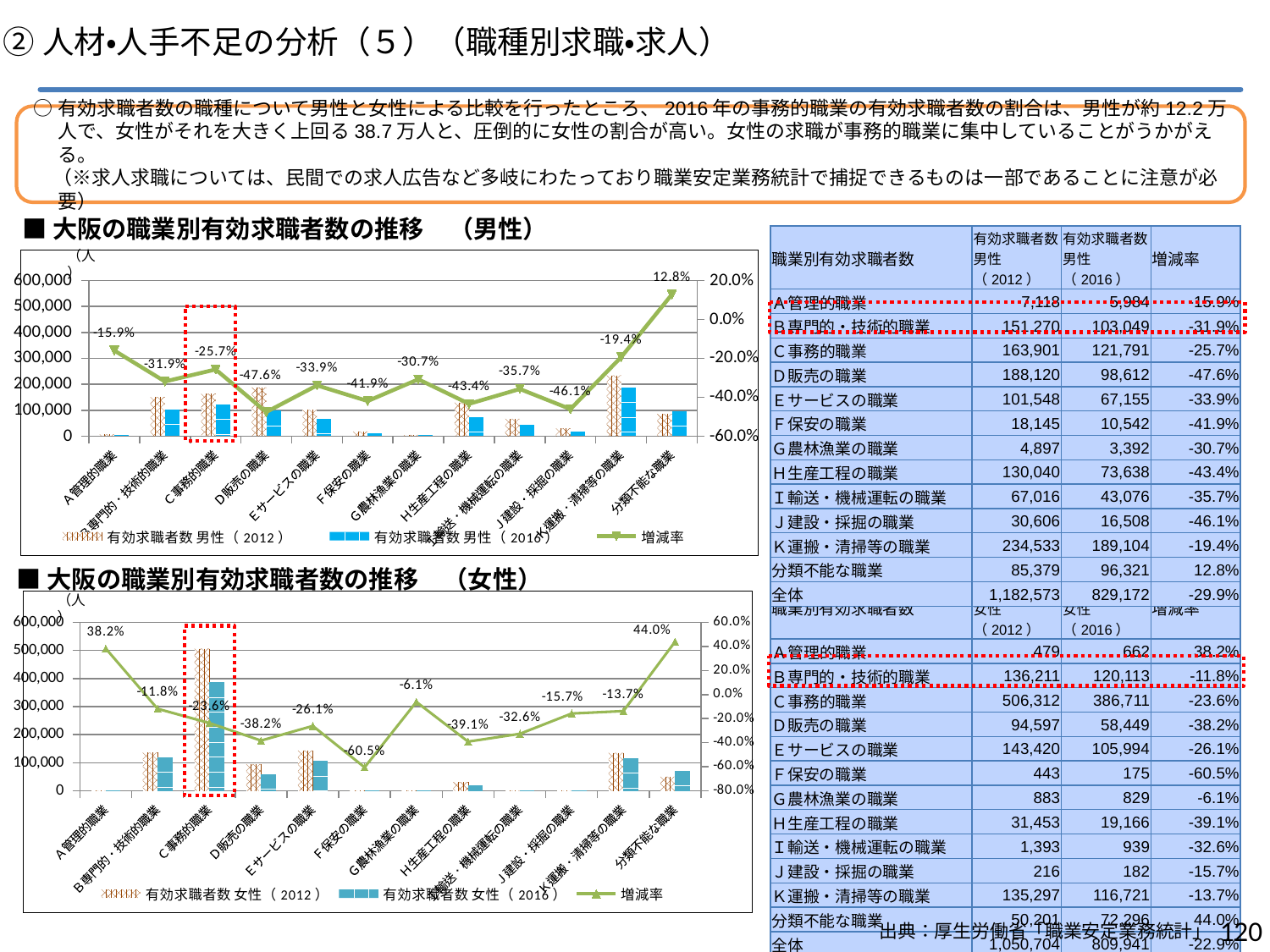

②人材・人手不足の分析（５）（職種別求職・求人）
○有効求職者数の職種について男性と女性による比較を行ったところ、2016年の事務的職業の有効求職者数の割合は、男性が約12.2万人で、女性がそれを大きく上回る38.7万人と、圧倒的に女性の割合が高い。女性の求職が事務的職業に集中していることがうかがえる。
　（※求人求職については、民間での求人広告など多岐にわたっており職業安定業務統計で捕捉できるものは一部であることに注意が必要）
■大阪の職業別有効求職者数の推移　（男性）
| 職業別有効求職者数 | 有効求職者数 男性（2012） | 有効求職者数 男性（2016） | 増減率 |
| --- | --- | --- | --- |
| Ａ管理的職業 | 7,118 | 5,984 | -15.9% |
| Ｂ専門的・技術的職業 | 151,270 | 103,049 | -31.9% |
| Ｃ事務的職業 | 163,901 | 121,791 | -25.7% |
| Ｄ販売の職業 | 188,120 | 98,612 | -47.6% |
| Ｅサービスの職業 | 101,548 | 67,155 | -33.9% |
| Ｆ保安の職業 | 18,145 | 10,542 | -41.9% |
| Ｇ農林漁業の職業 | 4,897 | 3,392 | -30.7% |
| Ｈ生産工程の職業 | 130,040 | 73,638 | -43.4% |
| Ｉ輸送・機械運転の職業 | 67,016 | 43,076 | -35.7% |
| Ｊ建設・採掘の職業 | 30,606 | 16,508 | -46.1% |
| Ｋ運搬・清掃等の職業 | 234,533 | 189,104 | -19.4% |
| 分類不能な職業 | 85,379 | 96,321 | 12.8% |
| 全体 | 1,182,573 | 829,172 | -29.9% |
（人）

### Chart

| Category | 有効求職者数 男性（2012） | 有効求職者数 男性（2016） | 増減率 |
|---|---|---|---|
| Ａ管理的職業 | 7118.0 | 5984.0 | -0.15931441416128145 |
| Ｂ専門的・技術的職業 | 151270.0 | 103049.0 | -0.3187743769418924 |
| Ｃ事務的職業 | 163901.0 | 121791.0 | -0.2569233866785438 |
| Ｄ販売の職業 | 188120.0 | 98612.0 | -0.4758026791409743 |
| Ｅサービスの職業 | 101548.0 | 67155.0 | -0.33868712333083906 |
| Ｆ保安の職業 | 18145.0 | 10542.0 | -0.41901350234224344 |
| Ｇ農林漁業の職業 | 4897.0 | 3392.0 | -0.30733101899121906 |
| Ｈ生産工程の職業 | 130040.0 | 73638.0 | -0.4337280836665644 |
| Ｉ輸送・機械運転の職業 | 67016.0 | 43076.0 | -0.3572281246269548 |
| Ｊ建設・採掘の職業 | 30606.0 | 16508.0 | -0.46062863490818795 |
| Ｋ運搬・清掃等の職業 | 234533.0 | 189104.0 | -0.1936998204943441 |
| 分類不能な職業 | 85379.0 | 96321.0 | 0.12815797795710887 |

■大阪の職業別有効求職者数の推移　（女性）
| 職業別有効求職者数 | 有効求職者数 女性（2012） | 有効求職者数 女性（2016） | 増減率 |
| --- | --- | --- | --- |
| Ａ管理的職業 | 479 | 662 | 38.2% |
| Ｂ専門的・技術的職業 | 136,211 | 120,113 | -11.8% |
| Ｃ事務的職業 | 506,312 | 386,711 | -23.6% |
| Ｄ販売の職業 | 94,597 | 58,449 | -38.2% |
| Ｅサービスの職業 | 143,420 | 105,994 | -26.1% |
| Ｆ保安の職業 | 443 | 175 | -60.5% |
| Ｇ農林漁業の職業 | 883 | 829 | -6.1% |
| Ｈ生産工程の職業 | 31,453 | 19,166 | -39.1% |
| Ｉ輸送・機械運転の職業 | 1,393 | 939 | -32.6% |
| Ｊ建設・採掘の職業 | 216 | 182 | -15.7% |
| Ｋ運搬・清掃等の職業 | 135,297 | 116,721 | -13.7% |
| 分類不能な職業 | 50,201 | 72,296 | 44.0% |
| 全体 | 1,050,704 | 809,941 | -22.9% |
（人）

### Chart

| Category | 有効求職者数 女性（2012） | 有効求職者数 女性（2016） | 増減率 |
|---|---|---|---|
| Ａ管理的職業 | 479.0 | 662.0 | 0.3820459290187893 |
| Ｂ専門的・技術的職業 | 136211.0 | 120113.0 | -0.11818428761260102 |
| Ｃ事務的職業 | 506312.0 | 386711.0 | -0.23621995923462225 |
| Ｄ販売の職業 | 94597.0 | 58449.0 | -0.3821262830745167 |
| Ｅサービスの職業 | 143420.0 | 105994.0 | -0.2609538418630598 |
| Ｆ保安の職業 | 443.0 | 175.0 | -0.6049661399548533 |
| Ｇ農林漁業の職業 | 883.0 | 829.0 | -0.061155152887882154 |
| Ｈ生産工程の職業 | 31453.0 | 19166.0 | -0.39064636123740243 |
| Ｉ輸送・機械運転の職業 | 1393.0 | 939.0 | -0.32591529073941183 |
| Ｊ建設・採掘の職業 | 216.0 | 182.0 | -0.15740740740740775 |
| Ｋ運搬・清掃等の職業 | 135297.0 | 116721.0 | -0.13729794452205163 |
| 分類不能な職業 | 50201.0 | 72296.0 | 0.4401306746877553 |

120
出典：厚生労働省「職業安定業務統計」